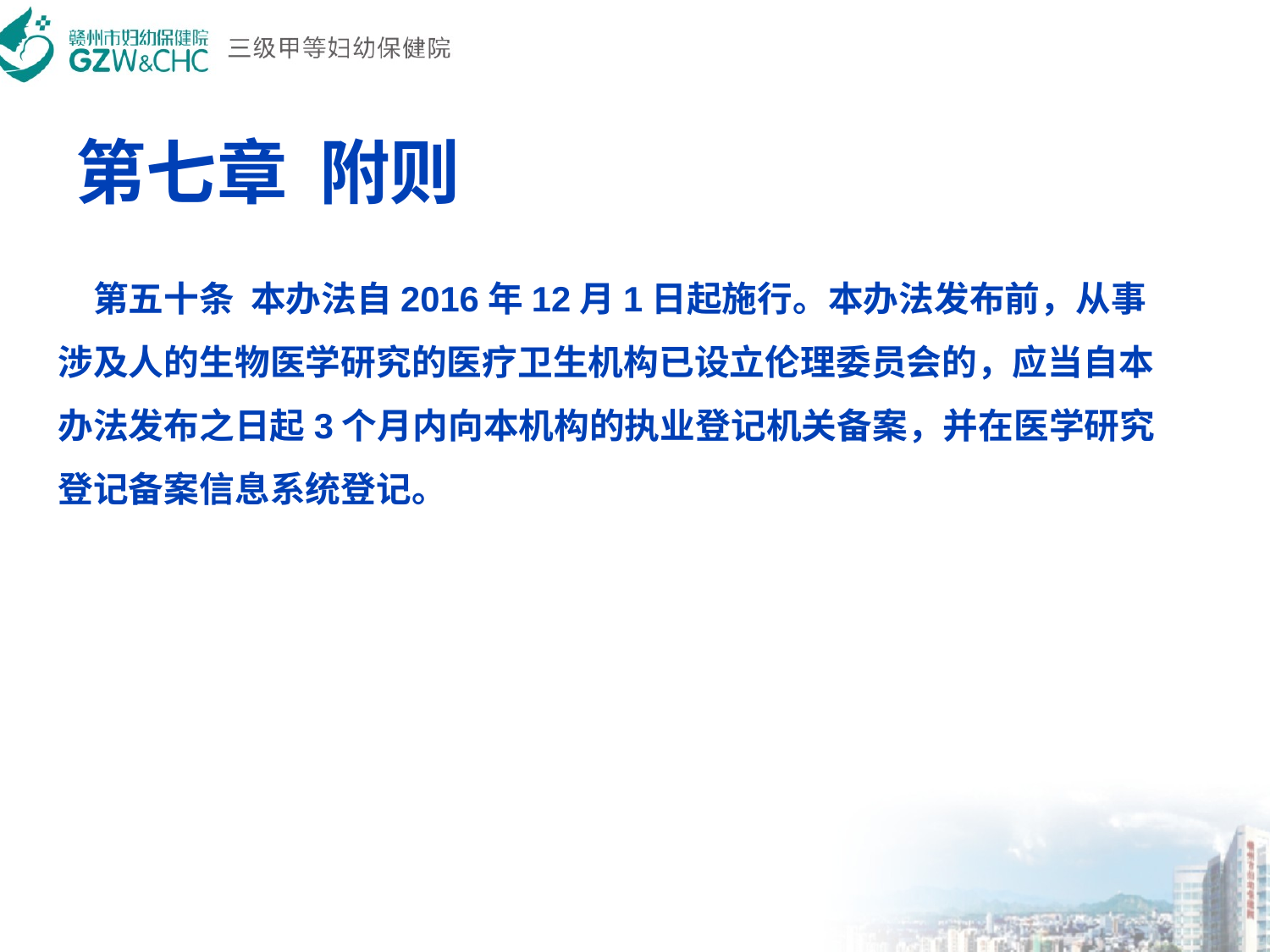

# 第七章  附则
　第五十条  本办法自2016年12月1日起施行。本办法发布前，从事涉及人的生物医学研究的医疗卫生机构已设立伦理委员会的，应当自本办法发布之日起3个月内向本机构的执业登记机关备案，并在医学研究登记备案信息系统登记。